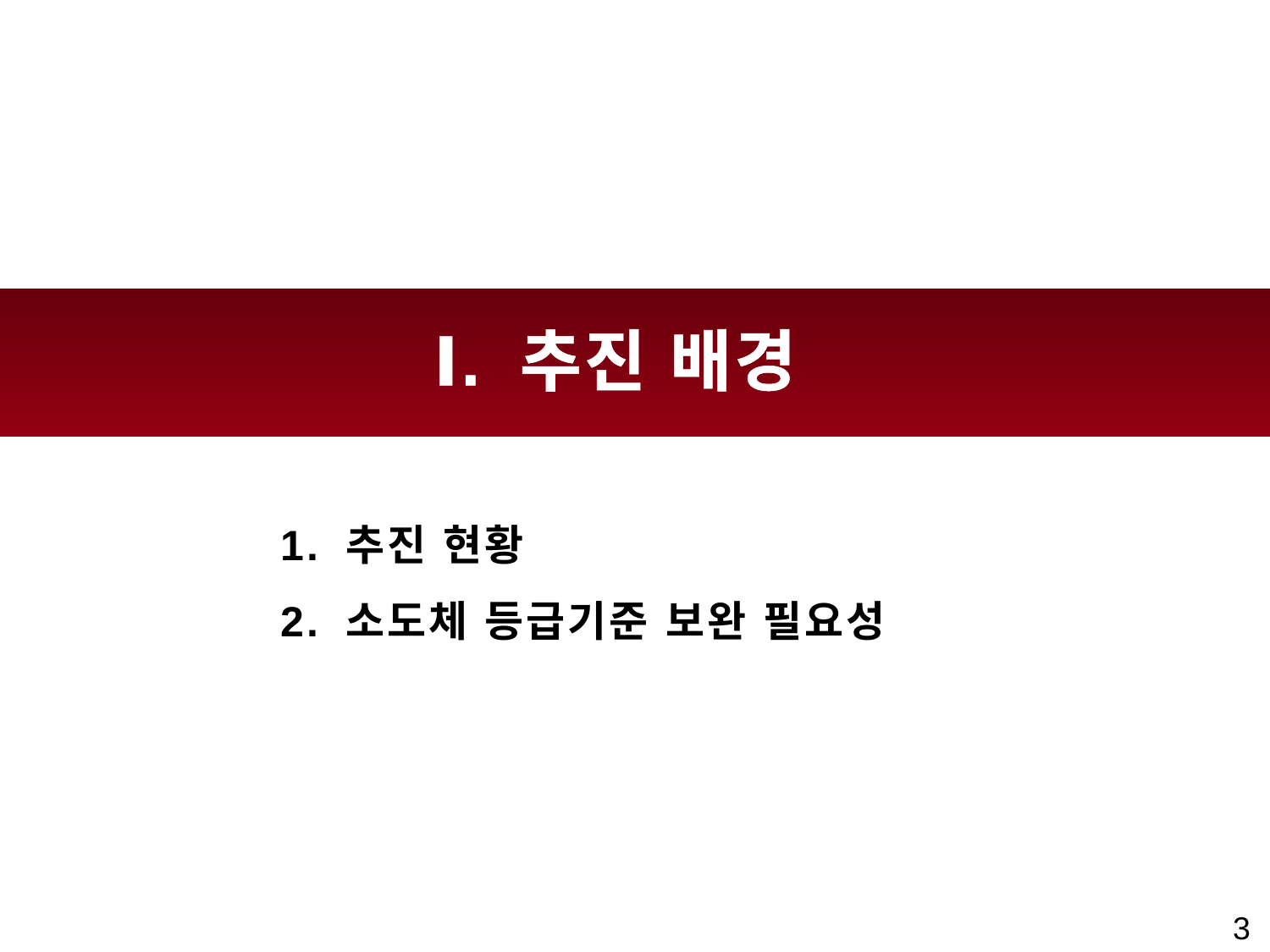

Ⅰ. 추진 배경
1. 추진 현황
2. 소도체 등급기준 보완 필요성
3